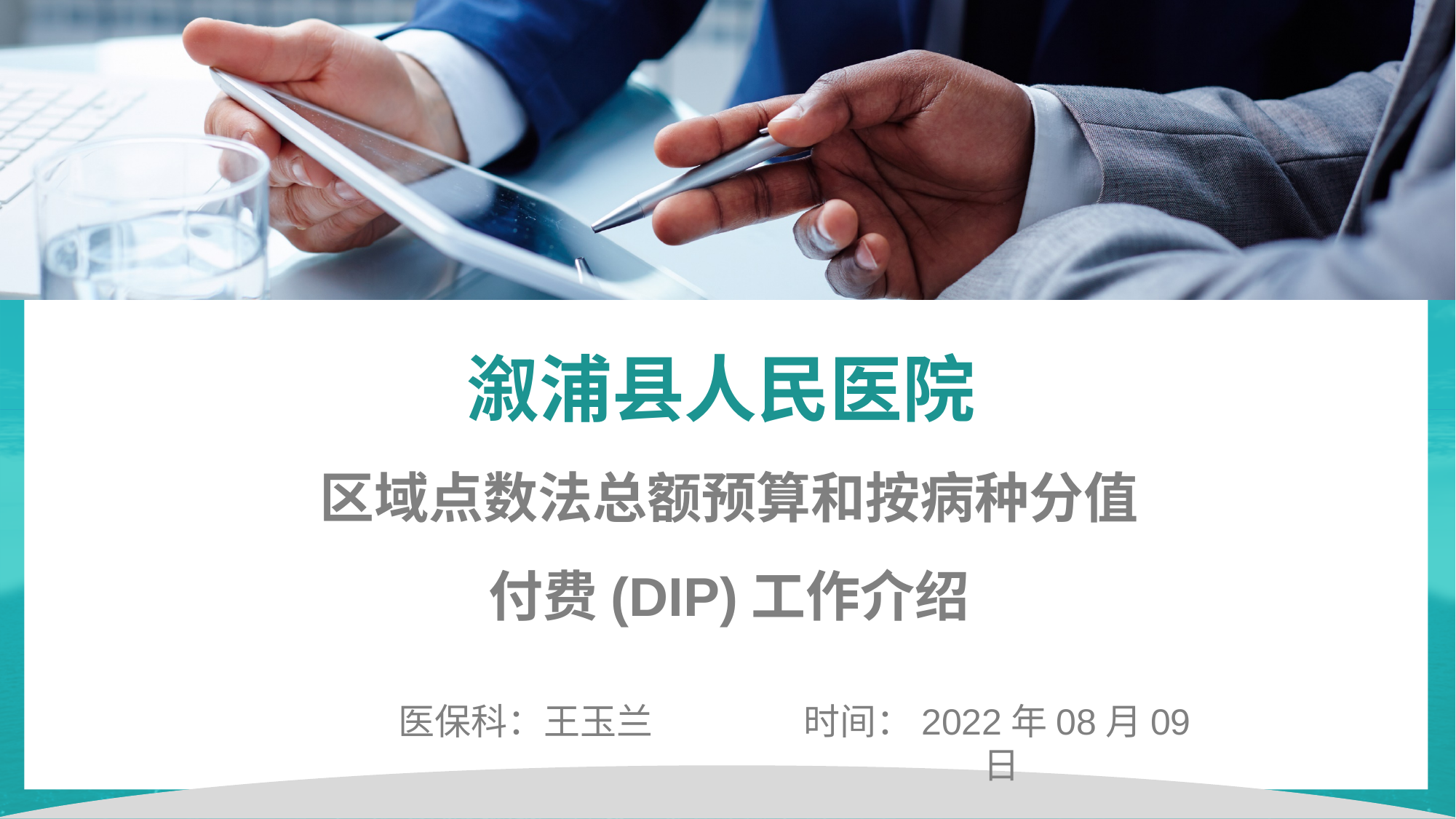

溆浦县人民医院
区域点数法总额预算和按病种分值付费(DIP)工作介绍
时间：2022年08月09日
医保科：王玉兰